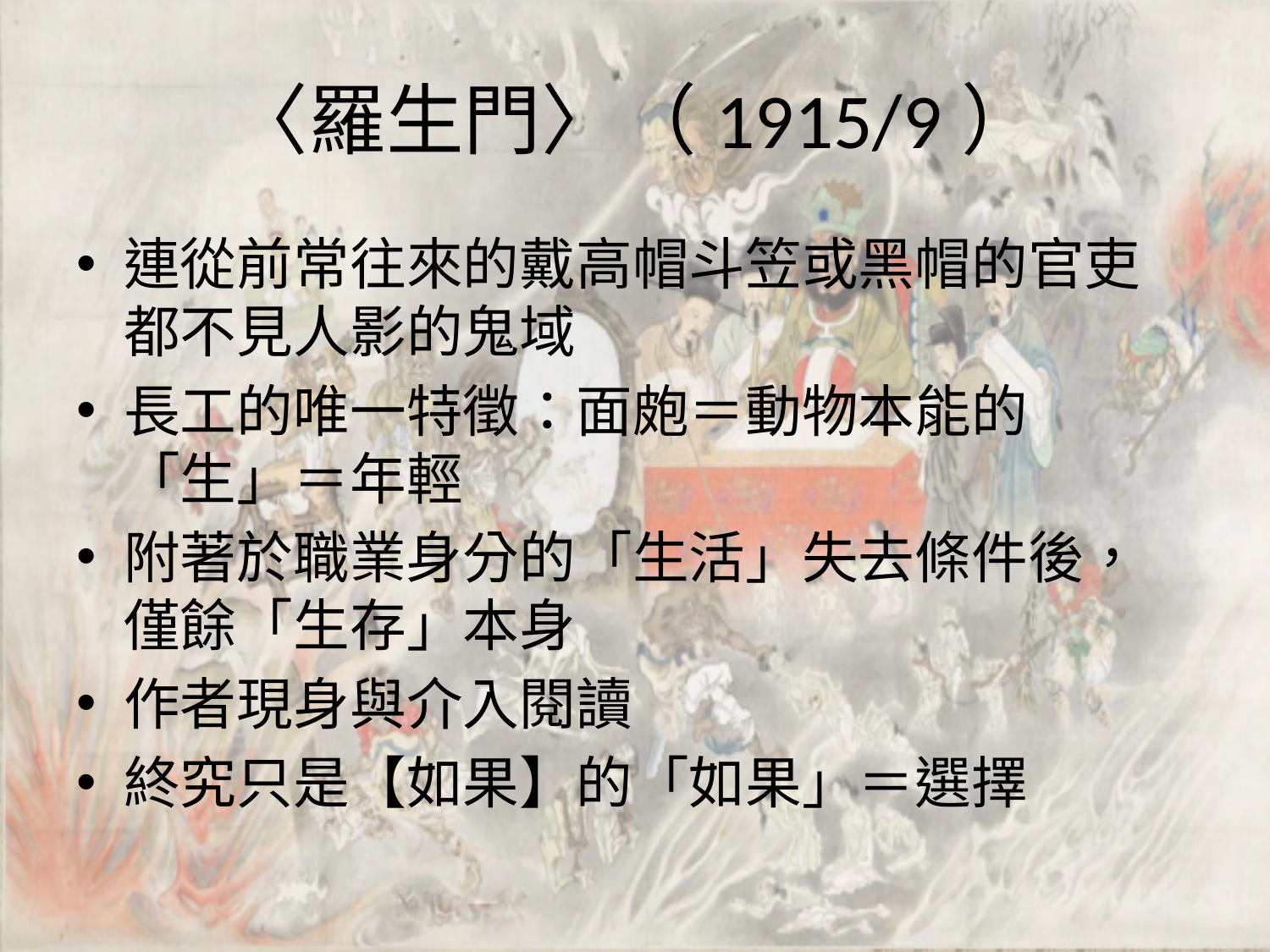

# 〈羅生門〉（1915/9）
連從前常往來的戴高帽斗笠或黑帽的官吏都不見人影的鬼域
長工的唯一特徵：面皰＝動物本能的「生」＝年輕
附著於職業身分的「生活」失去條件後，僅餘「生存」本身
作者現身與介入閱讀
終究只是【如果】的「如果」＝選擇